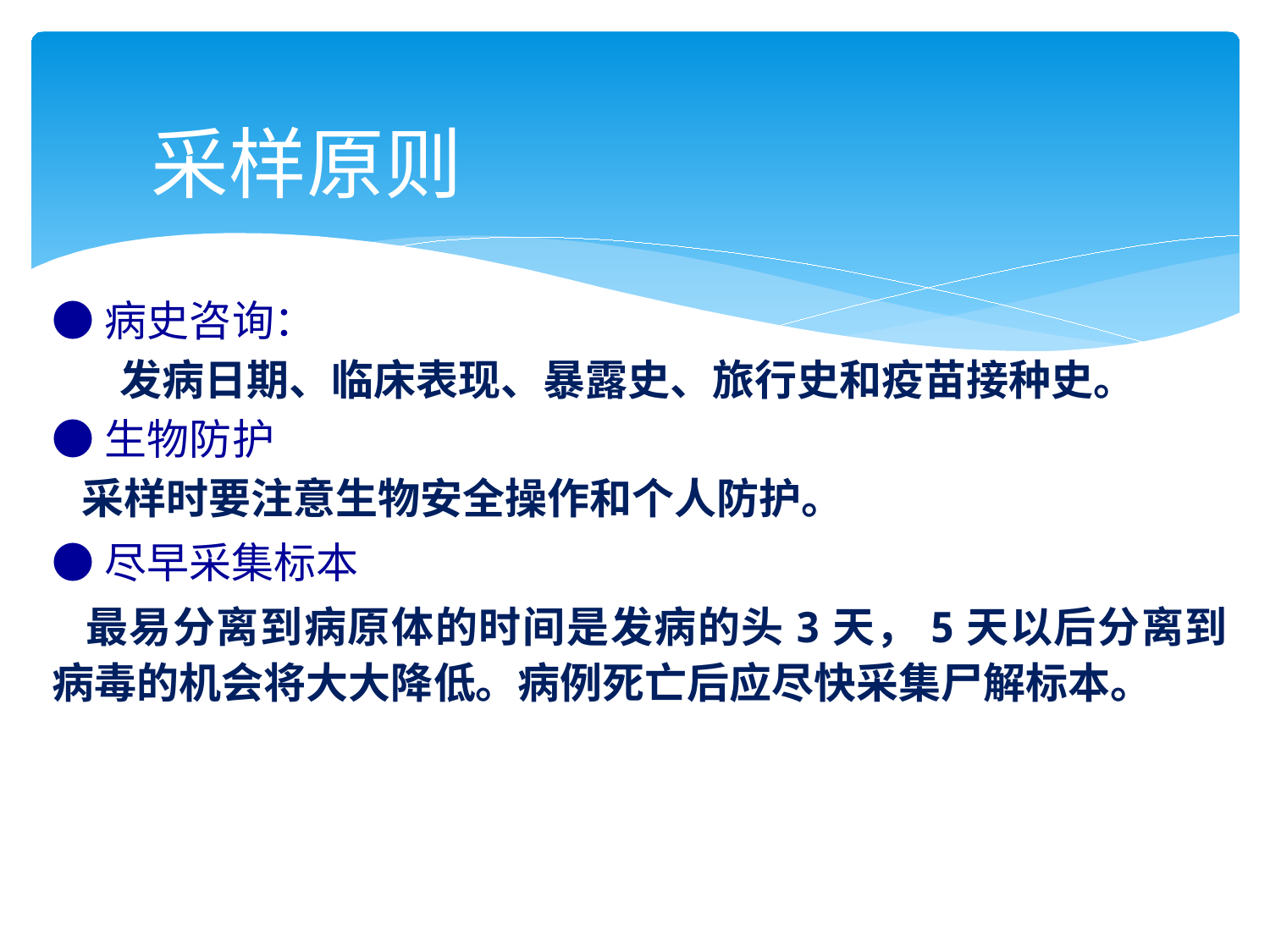

# 采样原则
●病史咨询：
      发病日期、临床表现、暴露史、旅行史和疫苗接种史。
●生物防护
  采样时要注意生物安全操作和个人防护。
●尽早采集标本
  最易分离到病原体的时间是发病的头3天，5天以后分离到病毒的机会将大大降低。病例死亡后应尽快采集尸解标本。